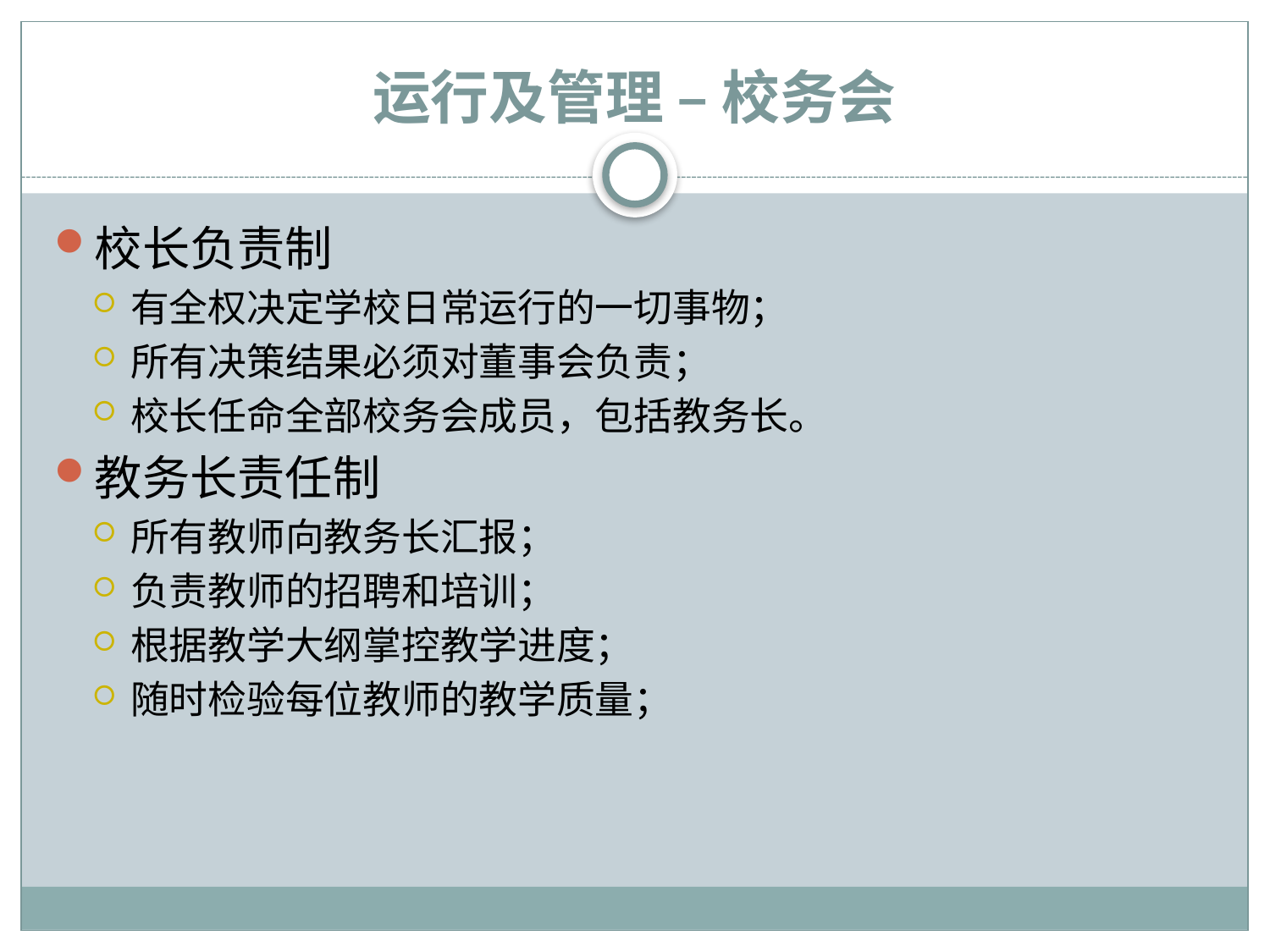

# 运行及管理 – 校务会
校长负责制
有全权决定学校日常运行的一切事物；
所有决策结果必须对董事会负责；
校长任命全部校务会成员，包括教务长。
教务长责任制
所有教师向教务长汇报；
负责教师的招聘和培训；
根据教学大纲掌控教学进度；
随时检验每位教师的教学质量；